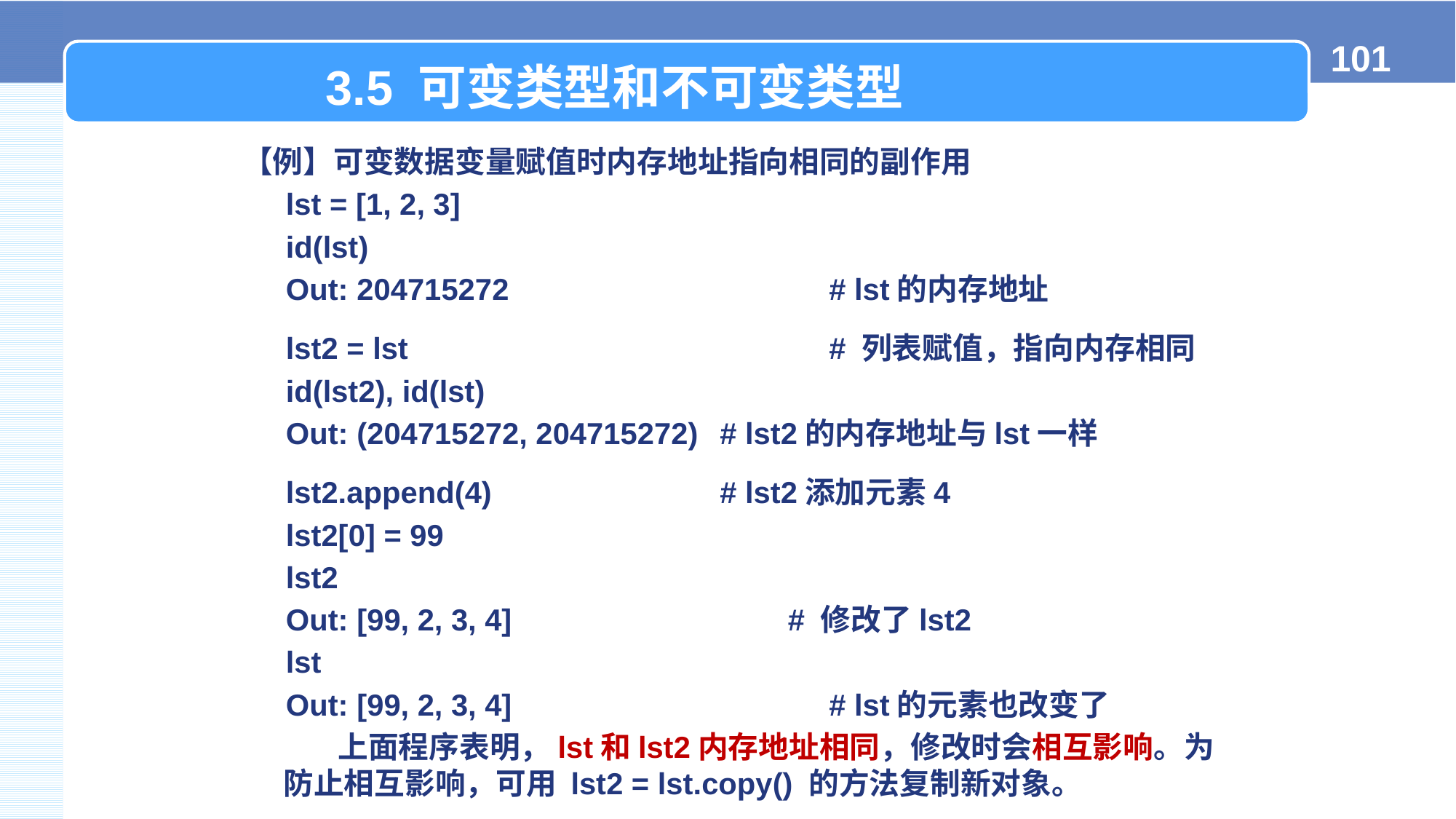

3.5 可变类型和不可变类型
【例】可变数据变量赋值时内存地址指向相同的副作用
lst = [1, 2, 3]
id(lst)
Out: 204715272			# lst的内存地址
lst2 = lst				# 列表赋值，指向内存相同
id(lst2), id(lst)
Out: (204715272, 204715272)	# lst2的内存地址与lst一样
lst2.append(4) 			# lst2添加元素4
lst2[0] = 99
lst2
Out: [99, 2, 3, 4]                                 # 修改了lst2
lst
Out: [99, 2, 3, 4]			# lst的元素也改变了
上面程序表明，lst和lst2内存地址相同，修改时会相互影响。为防止相互影响，可用 lst2 = lst.copy() 的方法复制新对象。